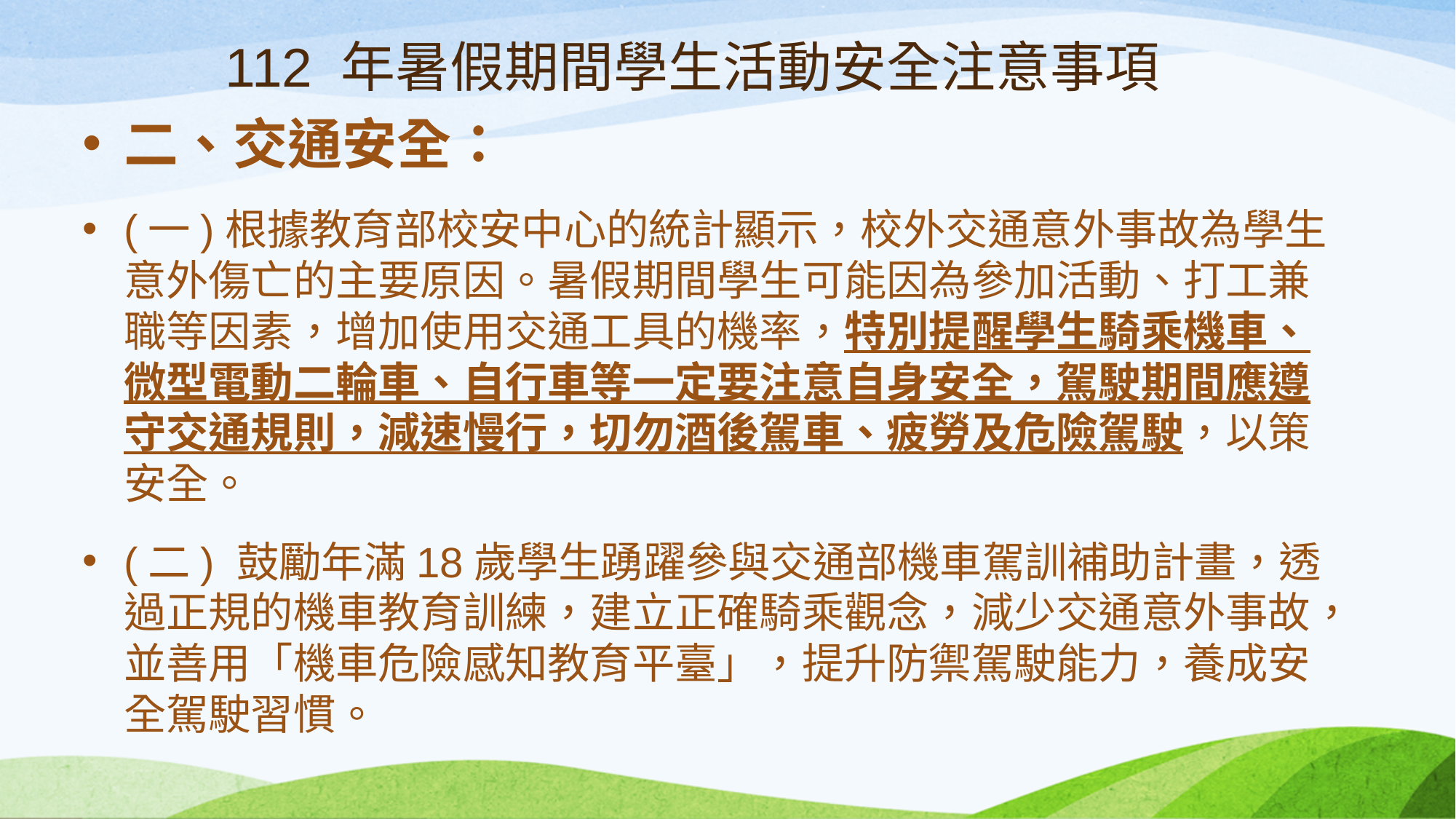

112 年暑假期間學生活動安全注意事項
二、交通安全：
(一)根據教育部校安中心的統計顯示，校外交通意外事故為學生意外傷亡的主要原因。暑假期間學生可能因為參加活動、打工兼職等因素，增加使用交通工具的機率，特別提醒學生騎乘機車、微型電動二輪車、自行車等一定要注意自身安全，駕駛期間應遵守交通規則，減速慢行，切勿酒後駕車、疲勞及危險駕駛，以策安全。
(二) 鼓勵年滿18歲學生踴躍參與交通部機車駕訓補助計畫，透過正規的機車教育訓練，建立正確騎乘觀念，減少交通意外事故，並善用「機車危險感知教育平臺」，提升防禦駕駛能力，養成安全駕駛習慣。